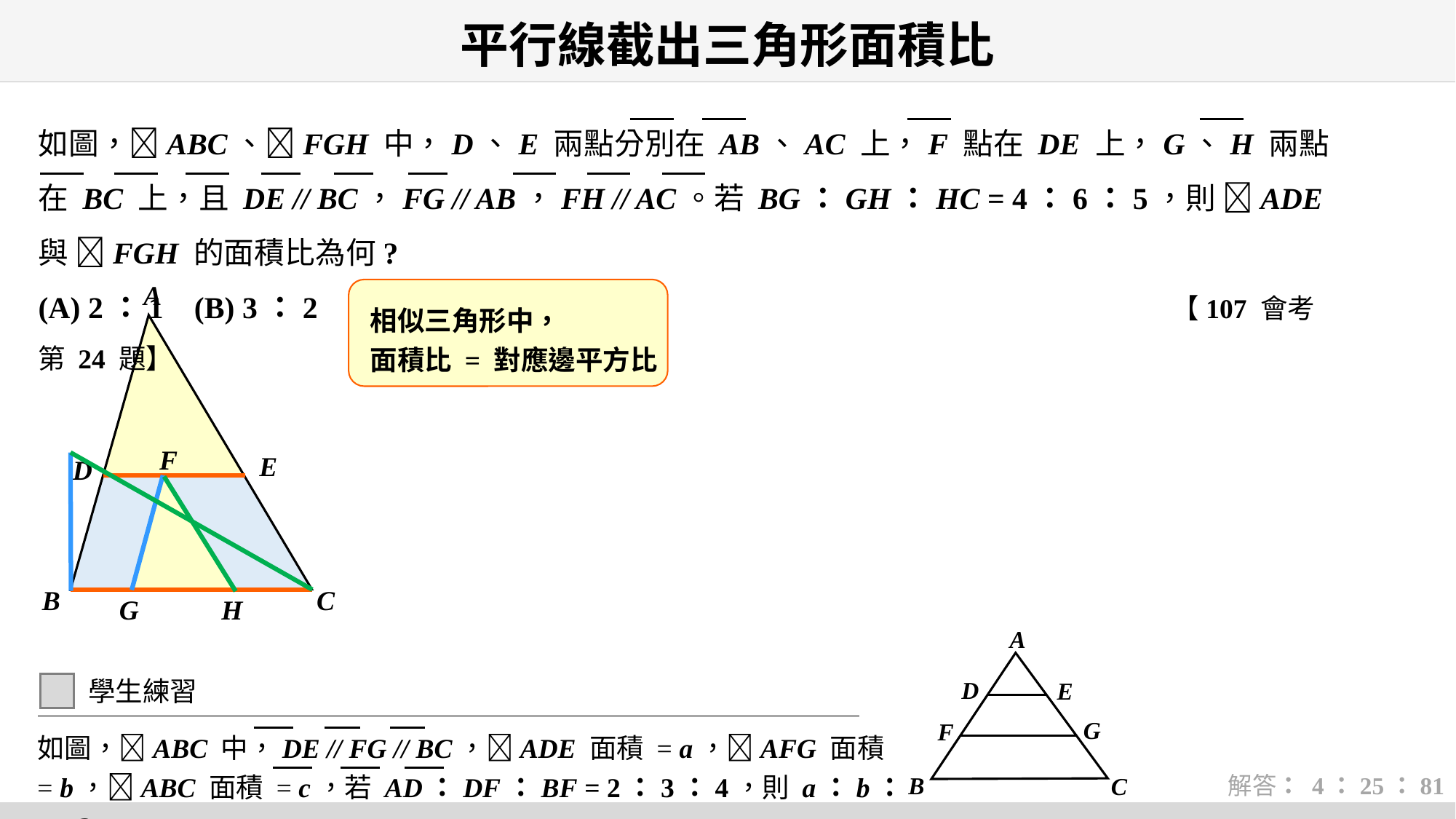

# 平行線截出三角形面積比
如圖，ΔABC、ΔFGH 中，D、E 兩點分別在 AB、AC 上，F 點在 DE 上，G、H 兩點在 BC 上，且 DE // BC，FG // AB，FH // AC。若 BG：GH：HC = 4：6：5，則 ΔADE 與 ΔFGH 的面積比為何?
(A) 2：1    (B) 3：2    (C) 5：2    (D) 9：4                                                                      【107 會考 第 24 題】
A
相似三角形中，
面積比 = 對應邊平方比

F
E
D

B
C
H
G
A

D
E
G
F
B
C
學生練習

如圖，ΔABC 中，DE // FG // BC，ΔADE 面積 = a，ΔAFG 面積 = b，ΔABC 面積 = c，若 AD：DF：BF = 2：3：4，則 a：b：c = ?
解答： 4：25：81